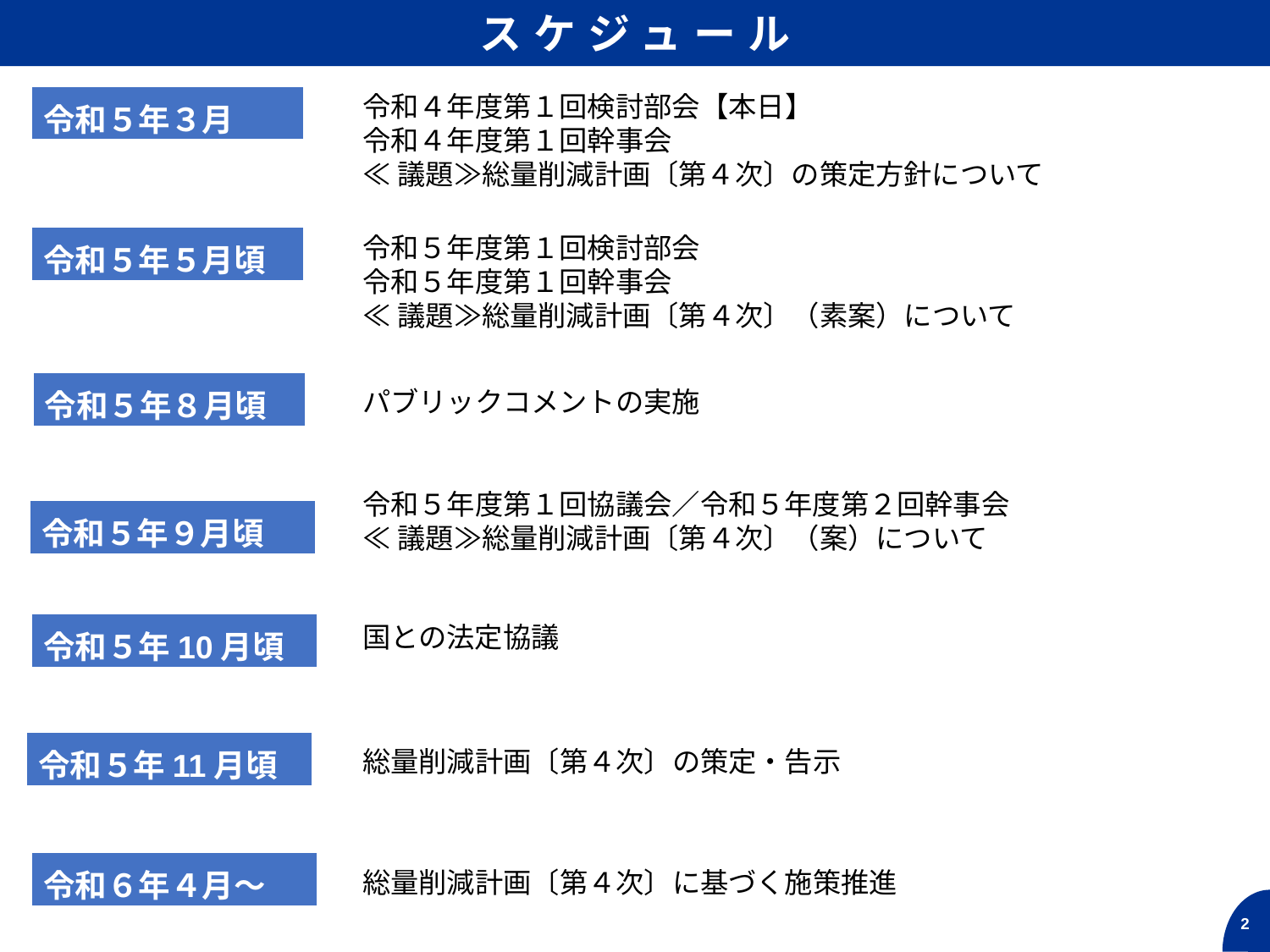

スケジュール
令和４年度第１回検討部会【本日】
令和４年度第１回幹事会
≪議題≫総量削減計画〔第４次〕の策定方針について
令和５年３月
令和５年度第１回検討部会
令和５年度第１回幹事会
≪議題≫総量削減計画〔第４次〕（素案）について
令和５年５月頃
令和５年８月頃
パブリックコメントの実施
令和５年度第１回協議会／令和５年度第２回幹事会
≪議題≫総量削減計画〔第４次〕（案）について
令和５年９月頃
令和５年10月頃
国との法定協議
令和５年11月頃
総量削減計画〔第４次〕の策定・告示
令和６年４月～
総量削減計画〔第４次〕に基づく施策推進